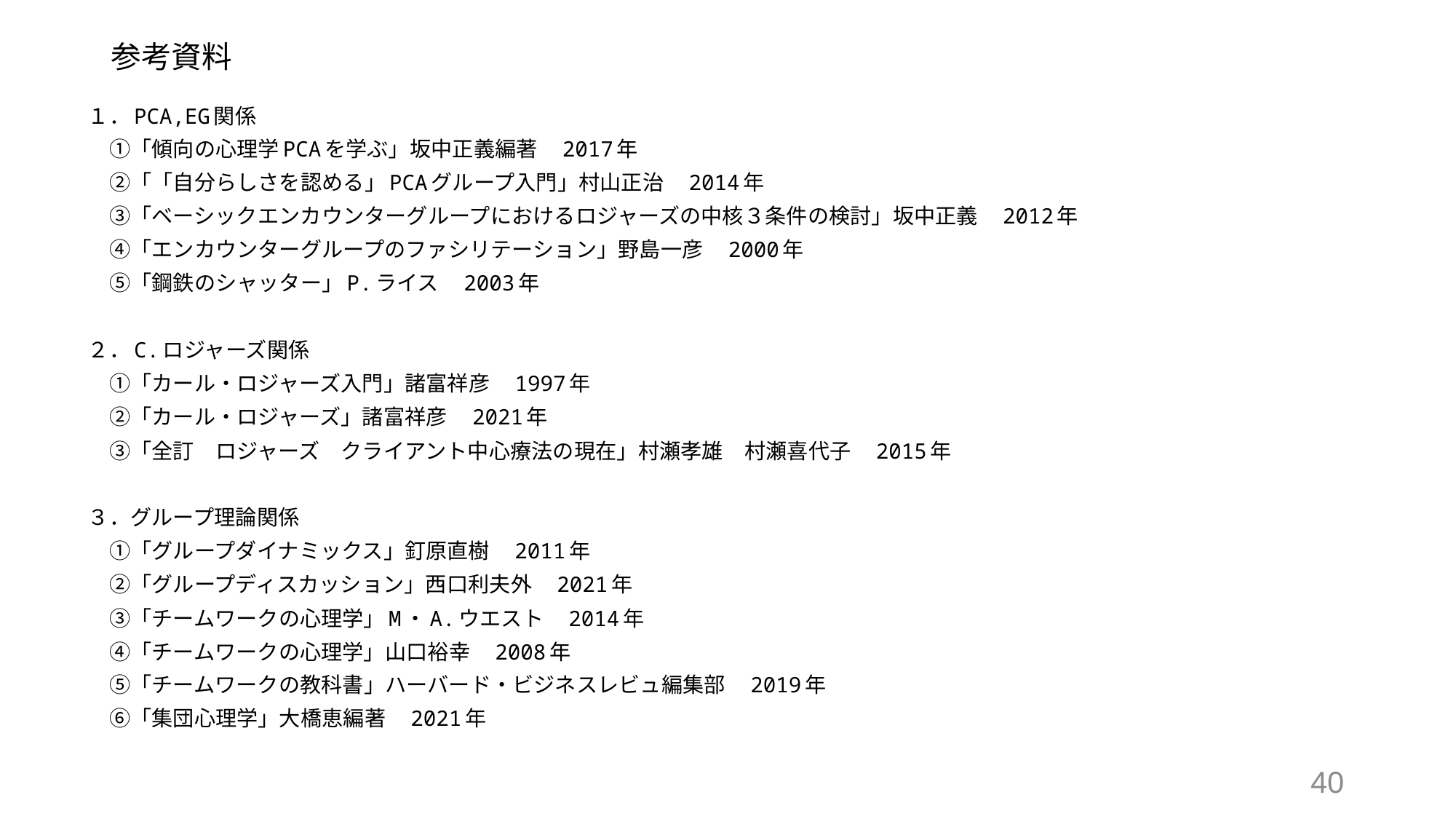

# 参考資料
１．PCA,EG関係
　①「傾向の心理学PCAを学ぶ」坂中正義編著　2017年
　②「「自分らしさを認める」PCAグループ入門」村山正治　2014年
　③「ベーシックエンカウンターグループにおけるロジャーズの中核３条件の検討」坂中正義　2012年
　④「エンカウンターグループのファシリテーション」野島一彦　2000年
　⑤「鋼鉄のシャッター」P.ライス　2003年

２．C.ロジャーズ関係
　①「カール・ロジャーズ入門」諸富祥彦　1997年
　②「カール・ロジャーズ」諸富祥彦　2021年
　③「全訂　ロジャーズ　クライアント中心療法の現在」村瀬孝雄　村瀬喜代子　2015年

３．グループ理論関係
　①「グループダイナミックス」釘原直樹　2011年
　②「グループディスカッション」西口利夫外　2021年
　③「チームワークの心理学」M・A.ウエスト　2014年
　④「チームワークの心理学」山口裕幸　2008年
　⑤「チームワークの教科書」ハーバード・ビジネスレビュ編集部　2019年
　⑥「集団心理学」大橋恵編著　2021年

40